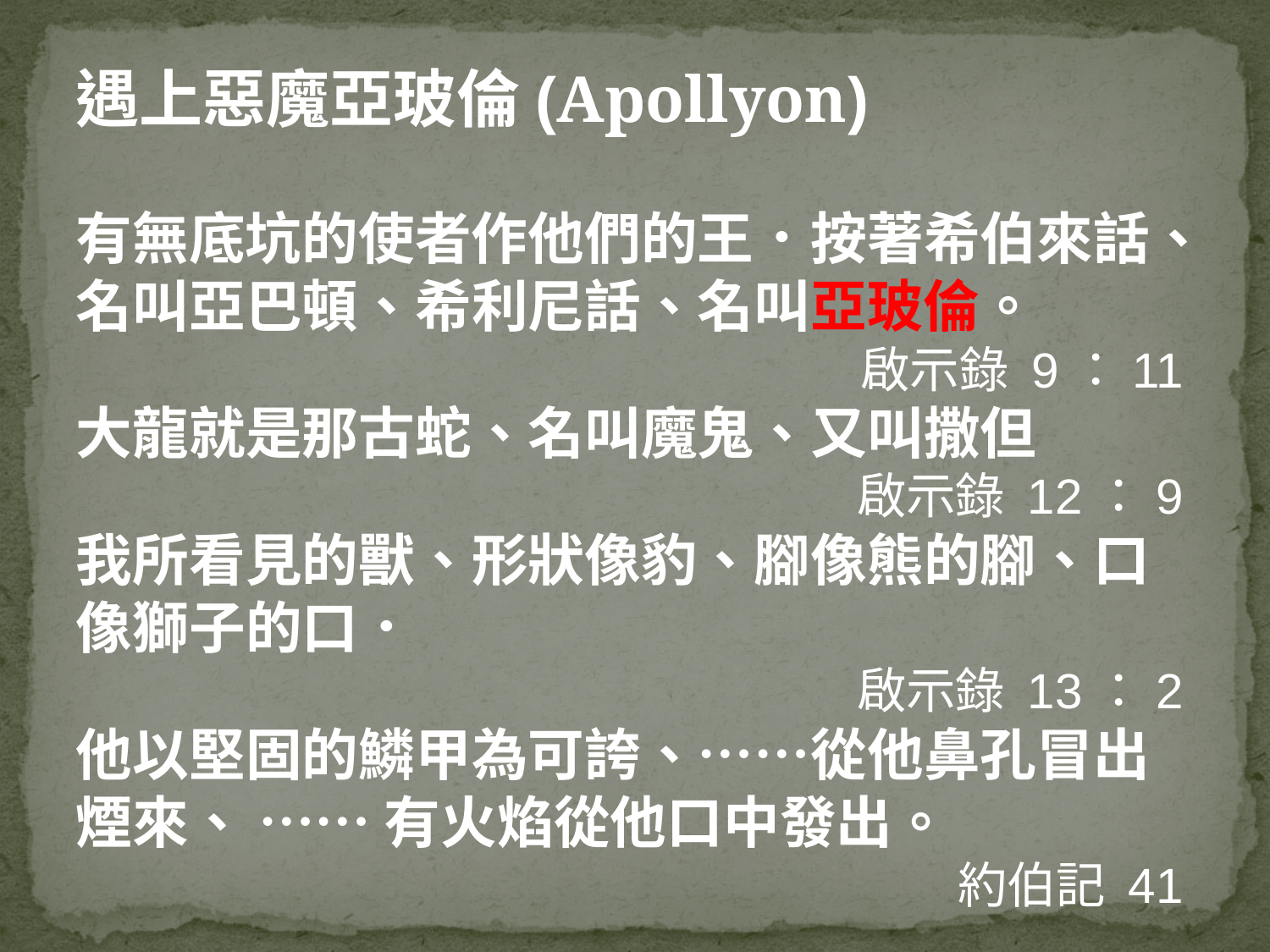

遇上惡魔亞玻倫(Apollyon)

有無底坑的使者作他們的王．按著希伯來話、名叫亞巴頓、希利尼話、名叫亞玻倫。
啟示錄 9：11
大龍就是那古蛇、名叫魔鬼、又叫撒但
啟示錄 12：9
我所看見的獸、形狀像豹、腳像熊的腳、口像獅子的口．
啟示錄 13：2
他以堅固的鱗甲為可誇、⋯⋯從他鼻孔冒出煙來、 ⋯⋯ 有火焰從他口中發出。
約伯記 41